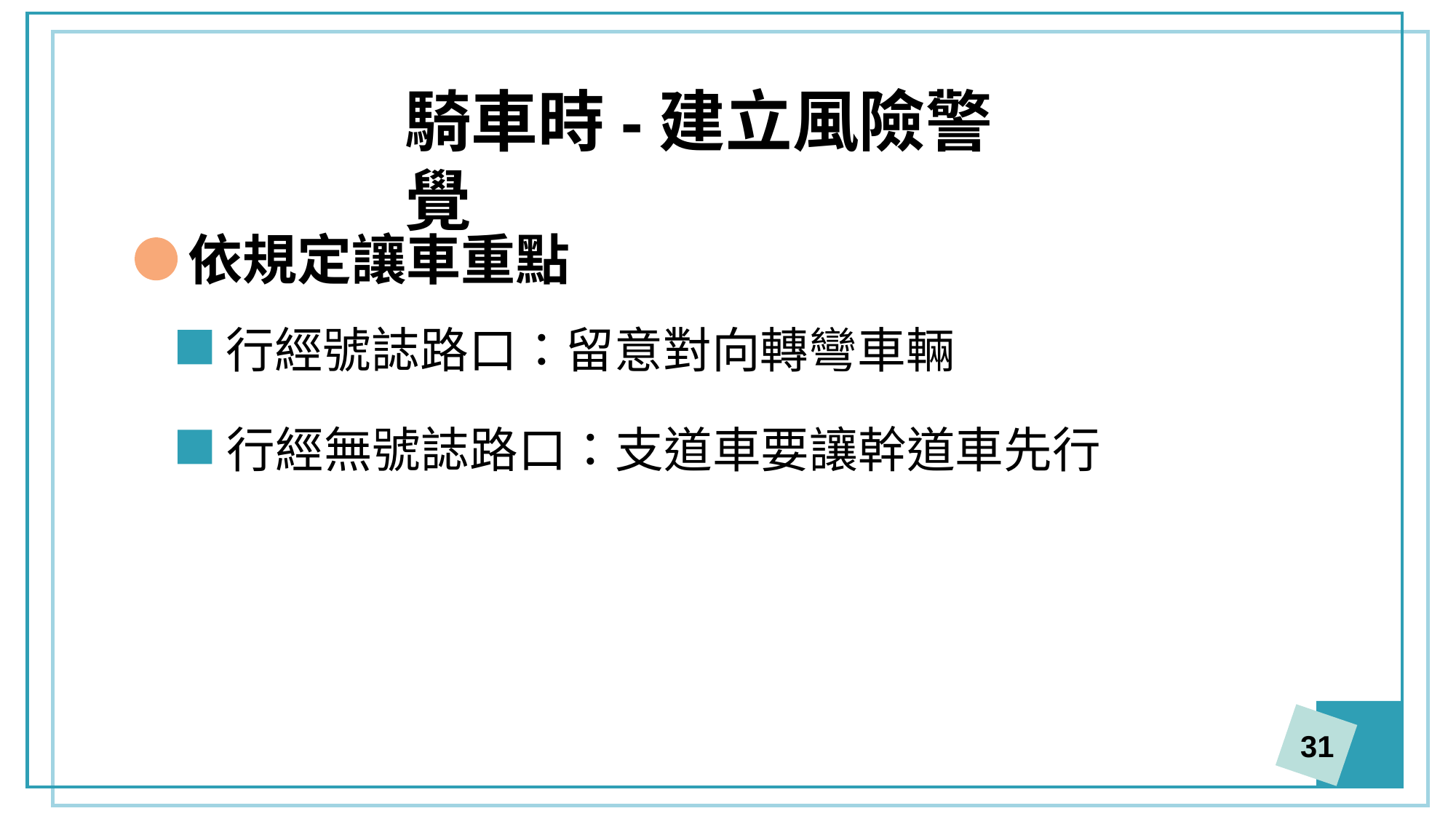

騎車時-建立風險警覺
依規定讓車重點

行經號誌路口：留意對向轉彎車輛

行經無號誌路口：支道車要讓幹道車先行

31